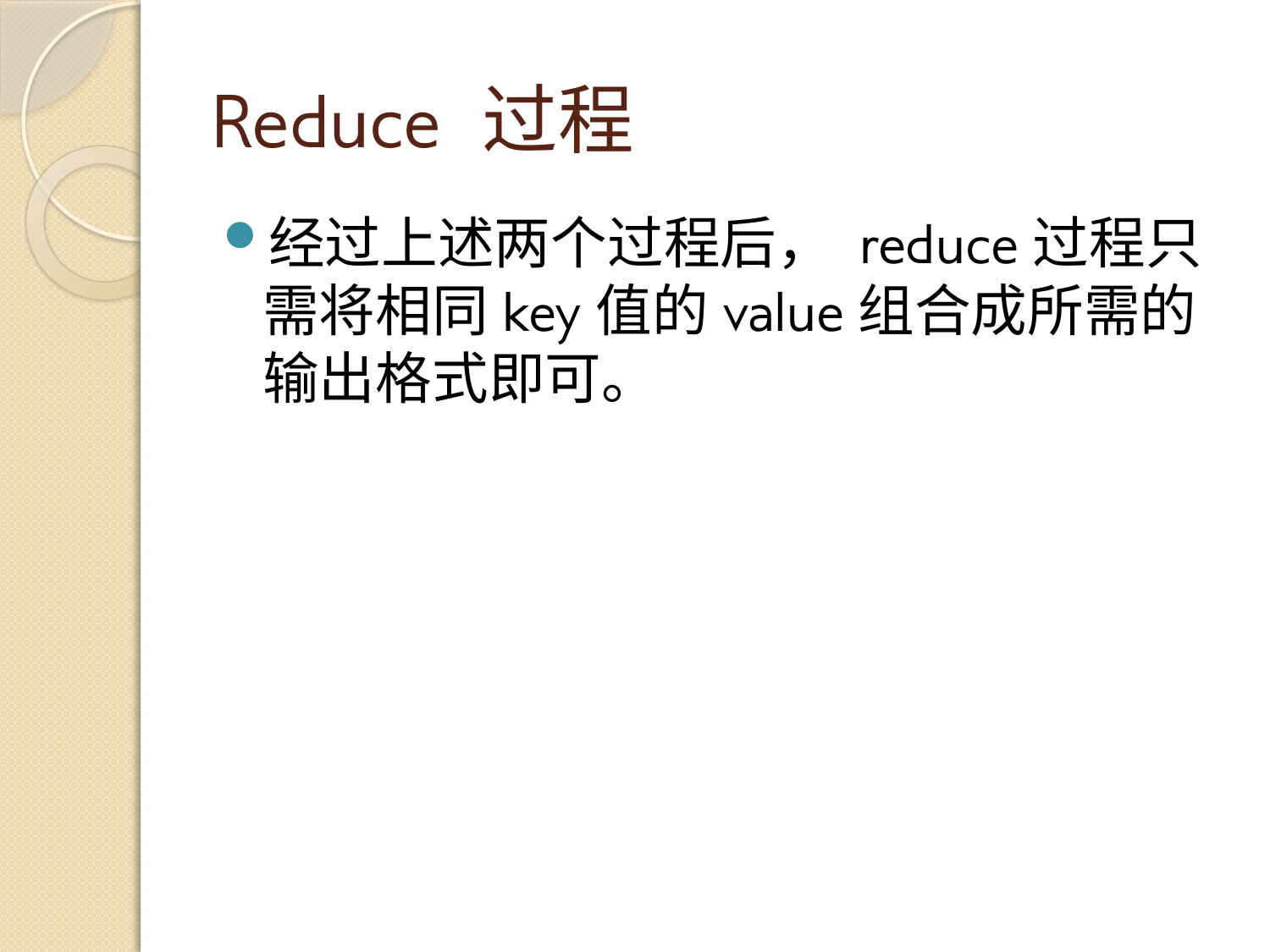

# Reduce 过程
经过上述两个过程后， reduce过程只需将相同key值的value组合成所需的输出格式即可。